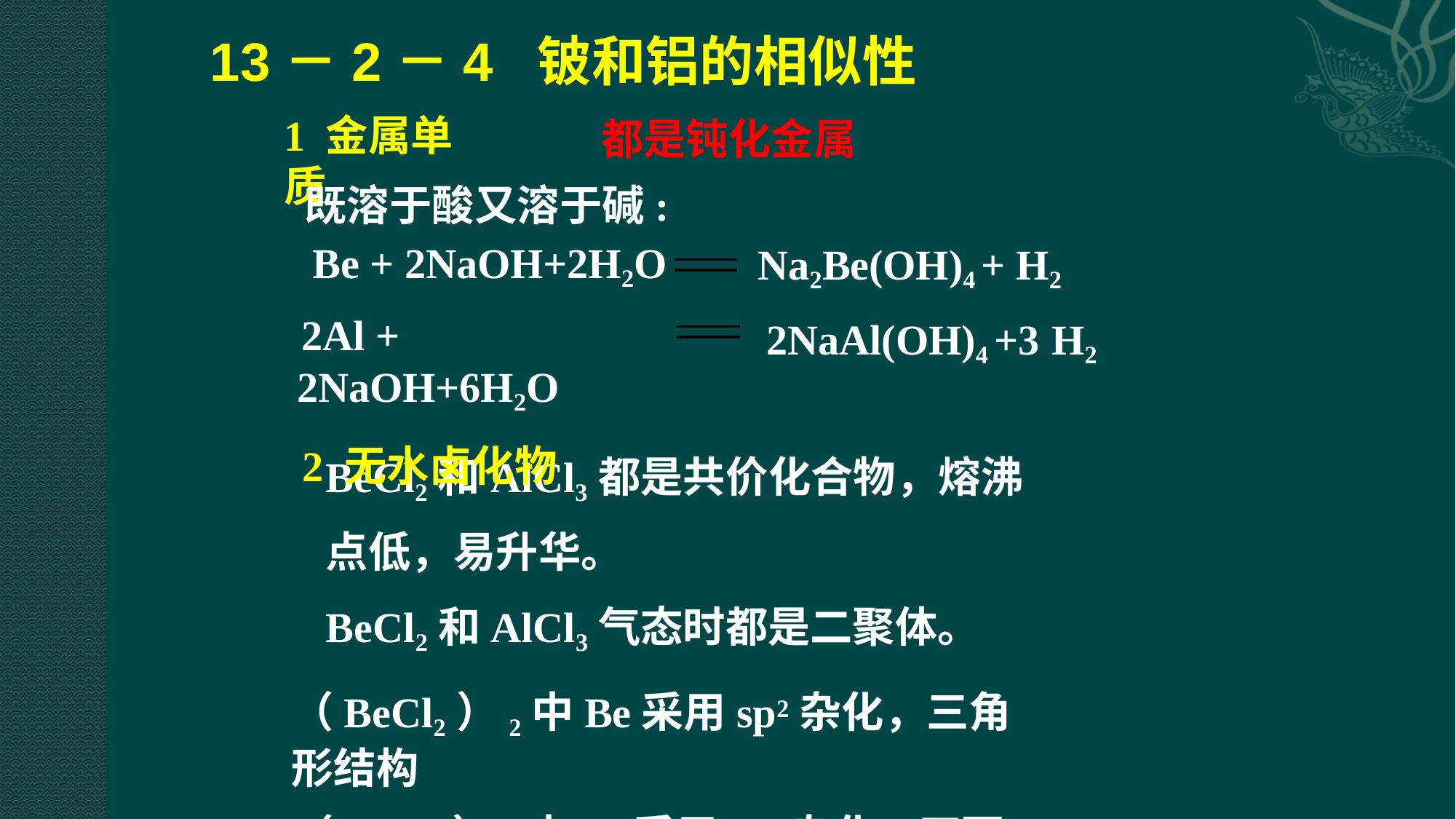

# 13－2－4	铍和铝的相似性
1 金属单质
都是钝化金属
既溶于酸又溶于碱:  Be + 2NaOH+2H2O
2Al + 2NaOH+6H2O
2 无水卤化物
Na2Be(OH)4 + H2  2NaAl(OH)4 +3 H2

BeCl2和AlCl3都是共价化合物，熔沸点低，易升华。
BeCl2和AlCl3气态时都是二聚体。
（BeCl2）2中Be采用sp2杂化，三角形结构
（AlCl3）2中Al采用sp3杂化，四面体结构。